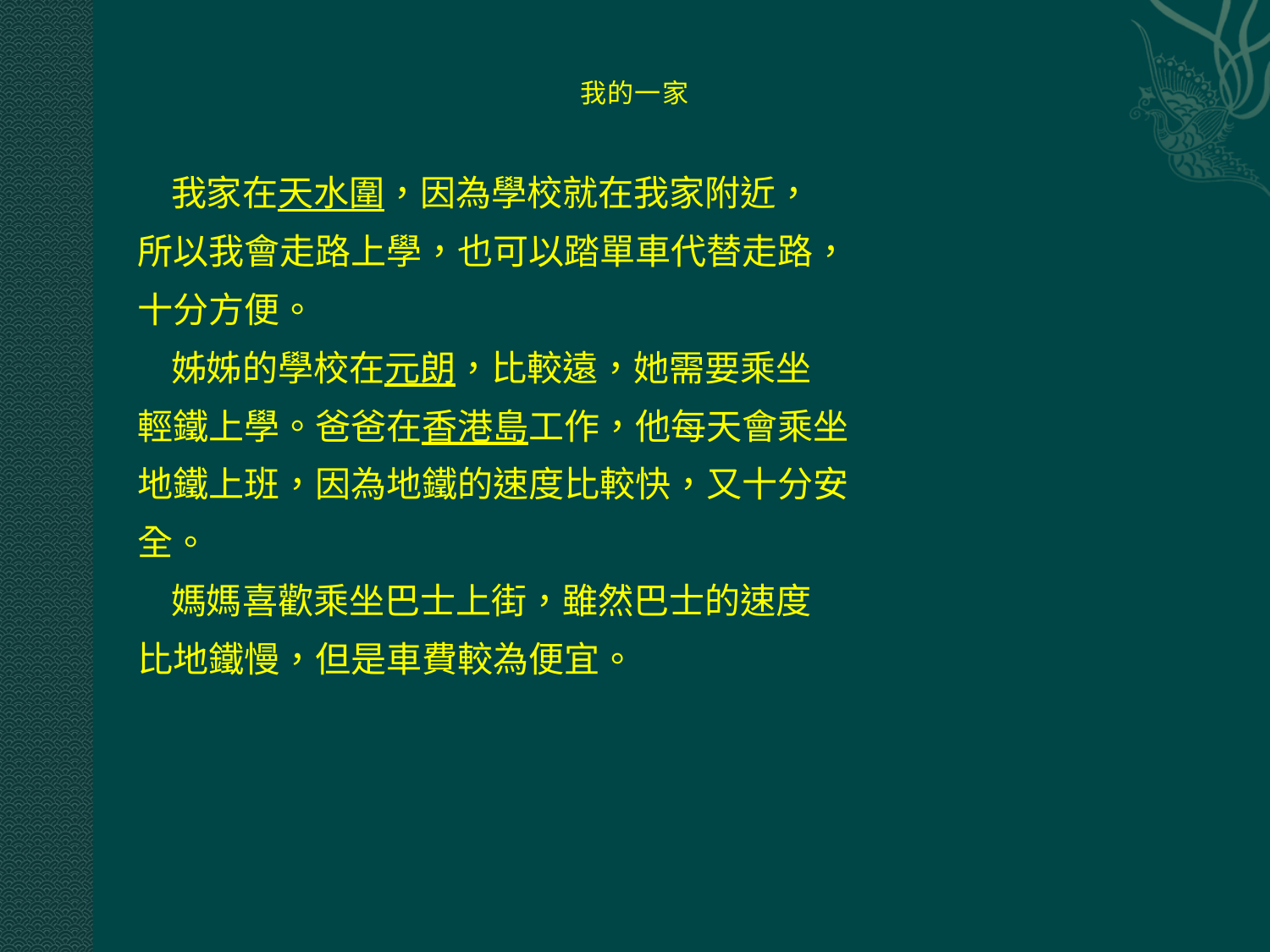

# 我的一家
    我家在天水圍，因為學校就在我家附近，
所以我會走路上學，也可以踏單車代替走路，
十分方便。
    姊姊的學校在元朗，比較遠，她需要乘坐
輕鐵上學。爸爸在香港島工作，他每天會乘坐
地鐵上班，因為地鐵的速度比較快，又十分安
全。
    媽媽喜歡乘坐巴士上街，雖然巴士的速度
比地鐵慢，但是車費較為便宜。